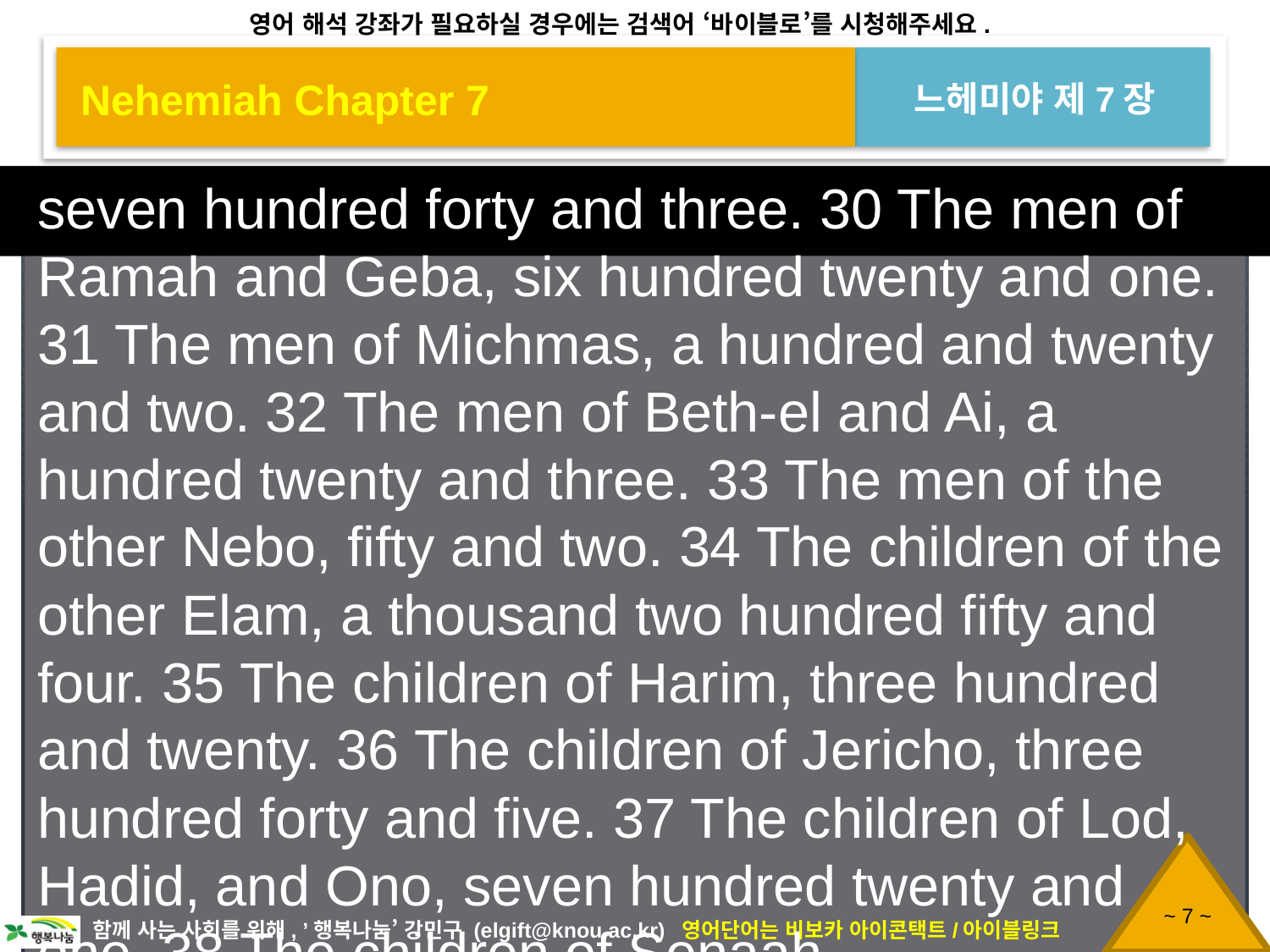

Nehemiah Chapter 7
느헤미야 제7장
seven hundred forty and three. 30 The men of Ramah and Geba, six hundred twenty and one. 31 The men of Michmas, a hundred and twenty and two. 32 The men of Beth-el and Ai, a hundred twenty and three. 33 The men of the other Nebo, fifty and two. 34 The children of the other Elam, a thousand two hundred fifty and four. 35 The children of Harim, three hundred and twenty. 36 The children of Jericho, three hundred forty and five. 37 The children of Lod, Hadid, and Ono, seven hundred twenty and one. 38 The children of Senaah,